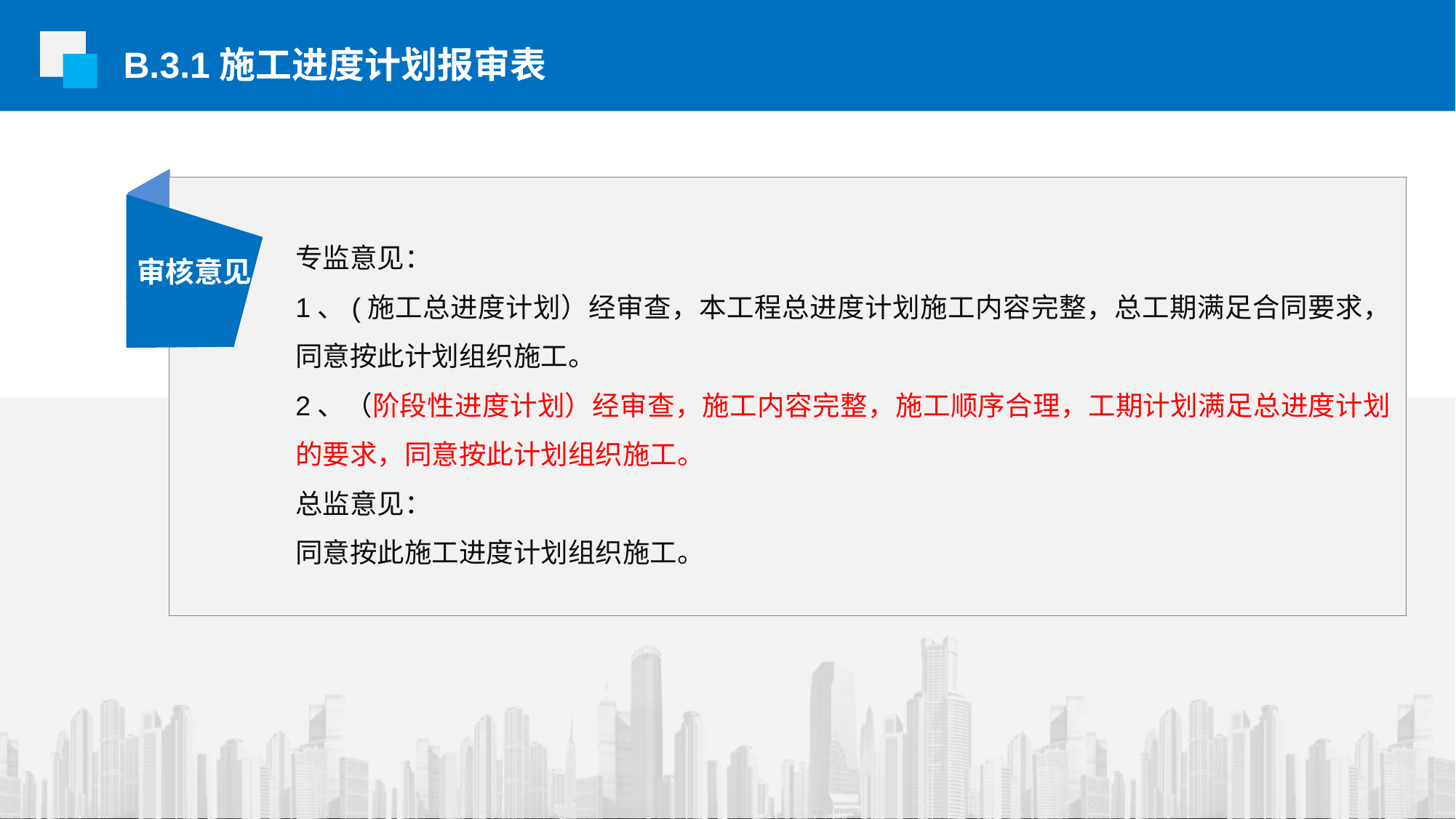

B.3.1施工进度计划报审表

专监意见：
1、(施工总进度计划）经审查，本工程总进度计划施工内容完整，总工期满足合同要求，同意按此计划组织施工。
2、（阶段性进度计划）经审查，施工内容完整，施工顺序合理，工期计划满足总进度计划的要求，同意按此计划组织施工。
总监意见：
同意按此施工进度计划组织施工。
审核意见